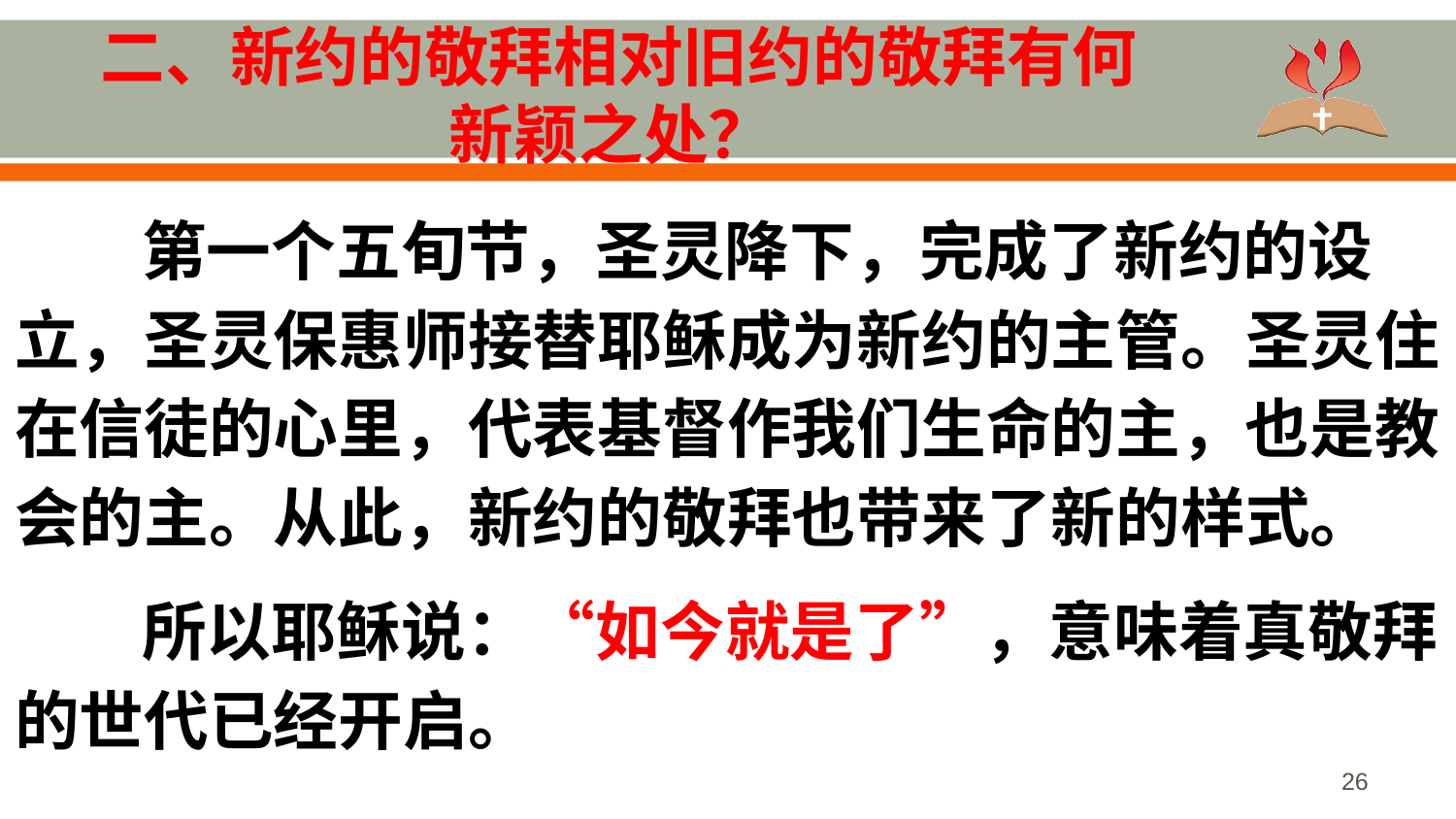

# 二、新约的敬拜相对旧约的敬拜有何新颖之处？
第一个五旬节，圣灵降下，完成了新约的设立，圣灵保惠师接替耶稣成为新约的主管。圣灵住在信徒的心里，代表基督作我们生命的主，也是教会的主。从此，新约的敬拜也带来了新的样式。
所以耶稣说：“如今就是了”，意味着真敬拜的世代已经开启。

26